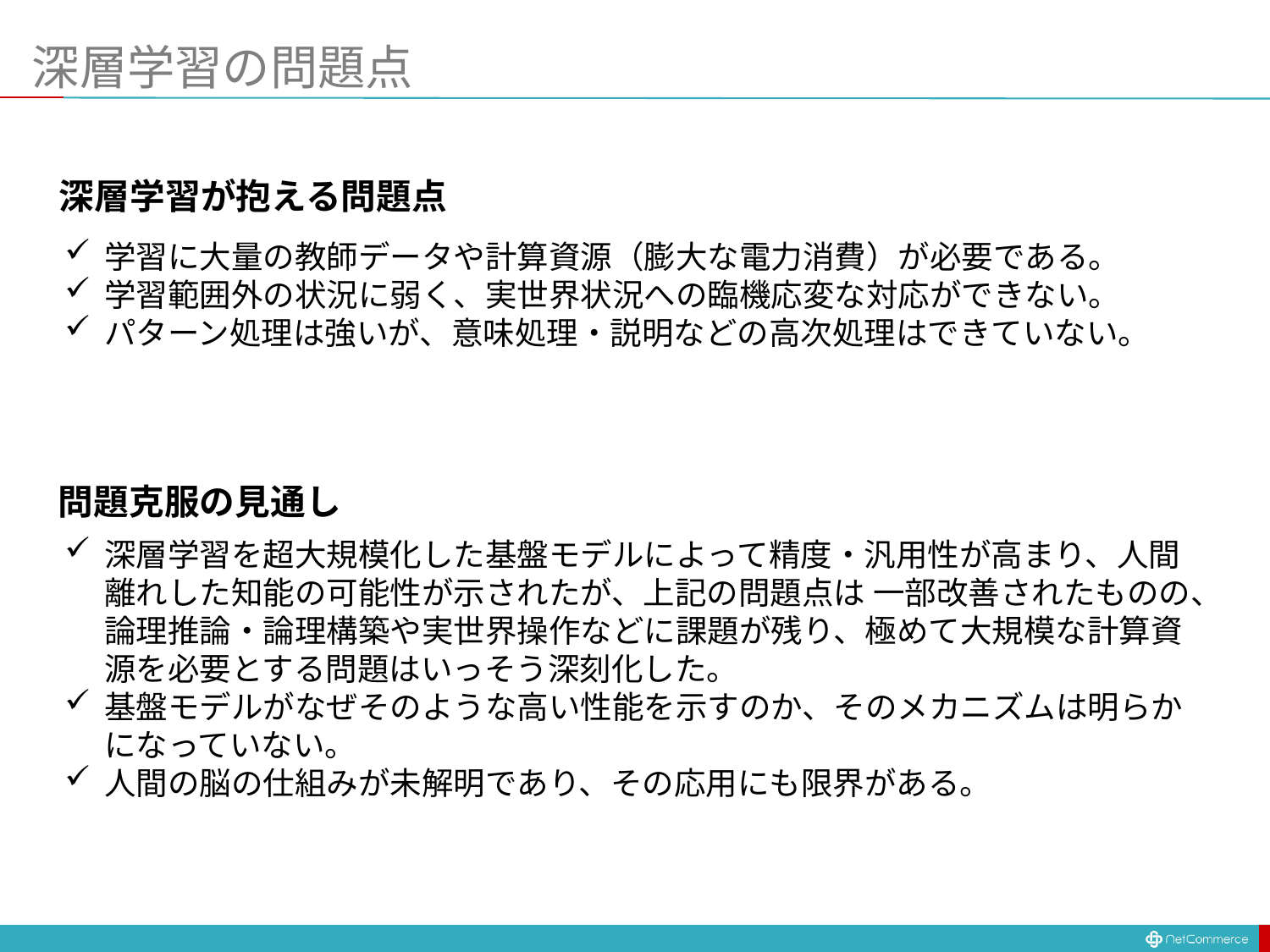

# 深層学習の問題点
深層学習が抱える問題点
学習に大量の教師データや計算資源（膨大な電力消費）が必要である。
学習範囲外の状況に弱く、実世界状況への臨機応変な対応ができない。
パターン処理は強いが、意味処理・説明などの高次処理はできていない。
問題克服の見通し
深層学習を超大規模化した基盤モデルによって精度・汎用性が高まり、人間離れした知能の可能性が示されたが、上記の問題点は 一部改善されたものの、論理推論・論理構築や実世界操作などに課題が残り、極めて大規模な計算資源を必要とする問題はいっそう深刻化した。
基盤モデルがなぜそのような高い性能を示すのか、そのメカニズムは明らかになっていない。
人間の脳の仕組みが未解明であり、その応用にも限界がある。